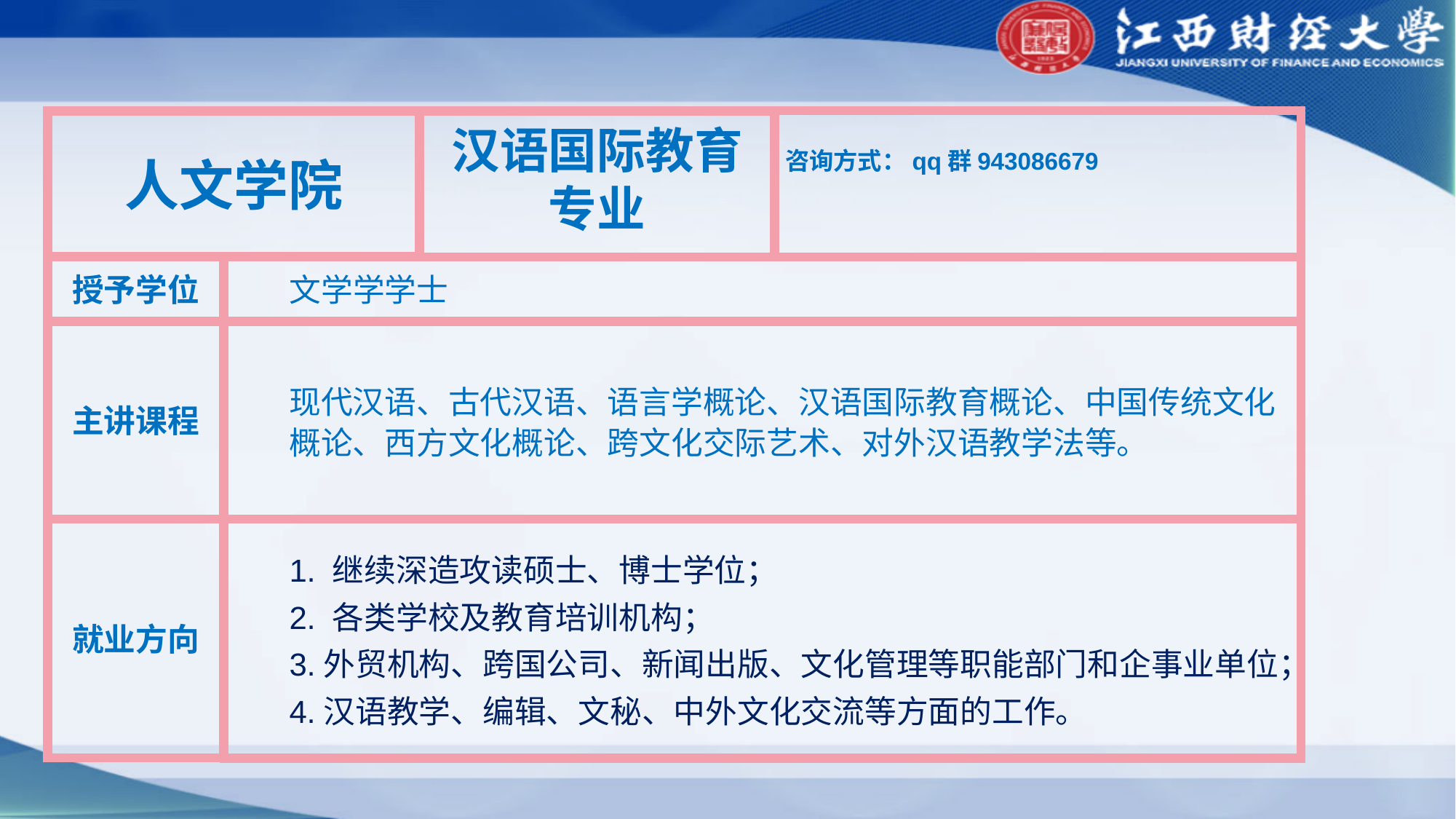

人文学院

汉语国际教育专业
咨询方式：qq群943086679
授予学位
文学学学士
主讲课程
现代汉语、古代汉语、语言学概论、汉语国际教育概论、中国传统文化概论、西方文化概论、跨文化交际艺术、对外汉语教学法等。
就业方向
1. 继续深造攻读硕士、博士学位；
2. 各类学校及教育培训机构；
3.外贸机构、跨国公司、新闻出版、文化管理等职能部门和企事业单位；
4.汉语教学、编辑、文秘、中外文化交流等方面的工作。